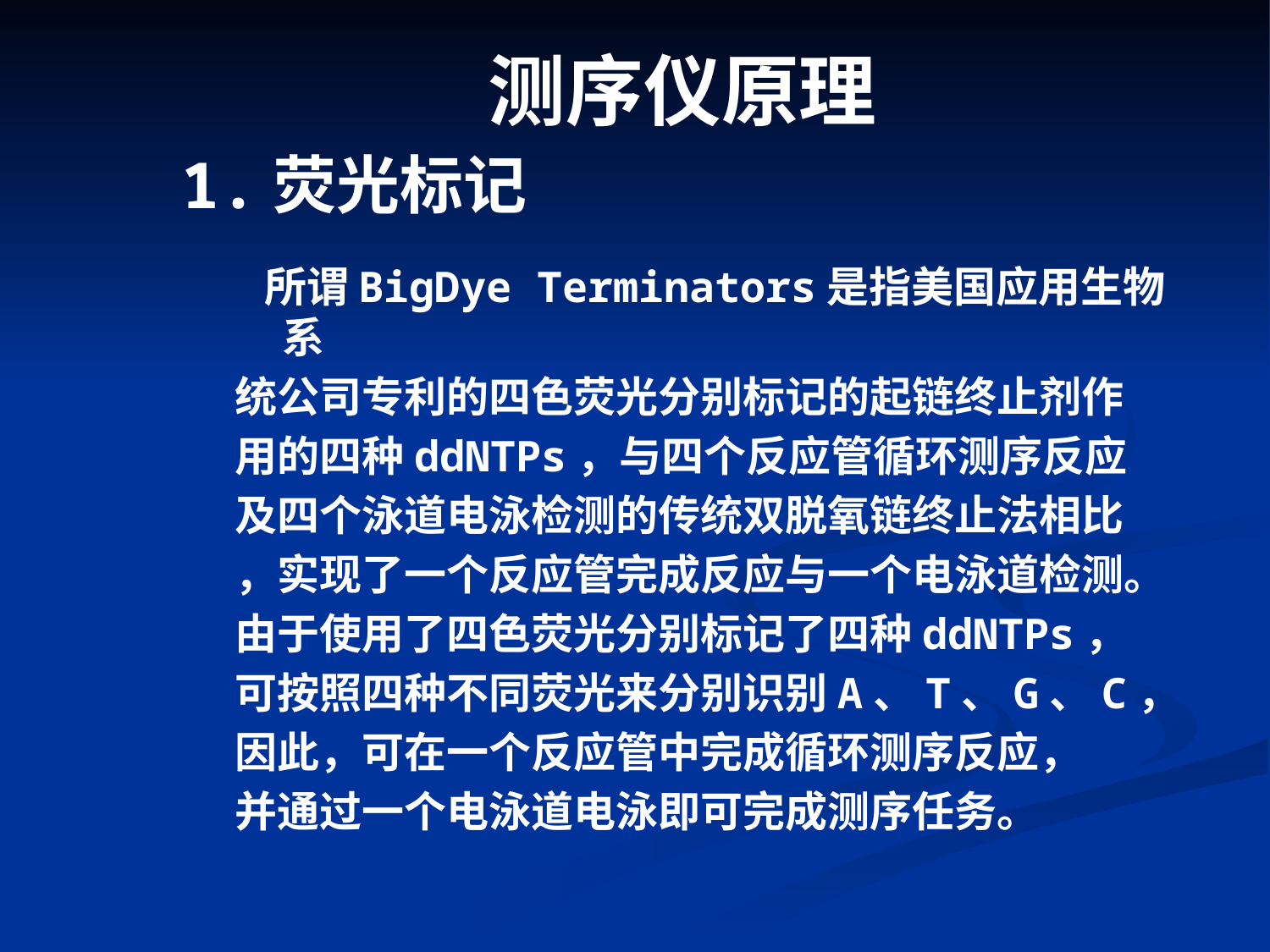

# 测序仪原理
1.荧光标记
  所谓BigDye Terminators是指美国应用生物系
统公司专利的四色荧光分别标记的起链终止剂作
用的四种ddNTPs，与四个反应管循环测序反应
及四个泳道电泳检测的传统双脱氧链终止法相比
，实现了一个反应管完成反应与一个电泳道检测。
由于使用了四色荧光分别标记了四种ddNTPs，
可按照四种不同荧光来分别识别A、T、G、C，
因此，可在一个反应管中完成循环测序反应，
并通过一个电泳道电泳即可完成测序任务。